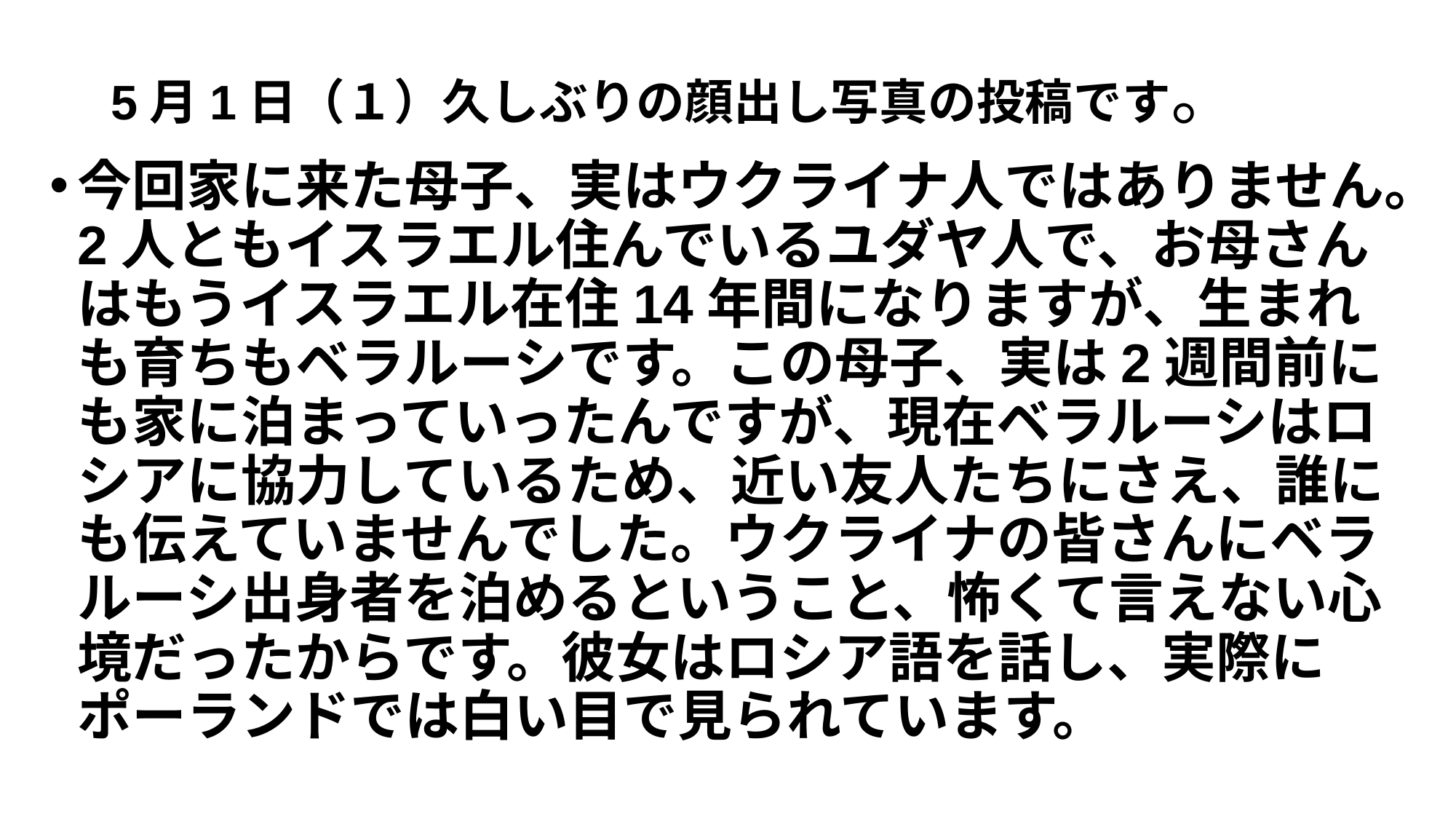

# 5月1日（１）久しぶりの顔出し写真の投稿です。
今回家に来た母子、実はウクライナ人ではありません。2人ともイスラエル住んでいるユダヤ人で、お母さんはもうイスラエル在住14年間になりますが、生まれも育ちもベラルーシです。この母子、実は2週間前にも家に泊まっていったんですが、現在ベラルーシはロシアに協力しているため、近い友人たちにさえ、誰にも伝えていませんでした。ウクライナの皆さんにベラルーシ出身者を泊めるということ、怖くて言えない心境だったからです。彼女はロシア語を話し、実際にポーランドでは白い目で見られています。